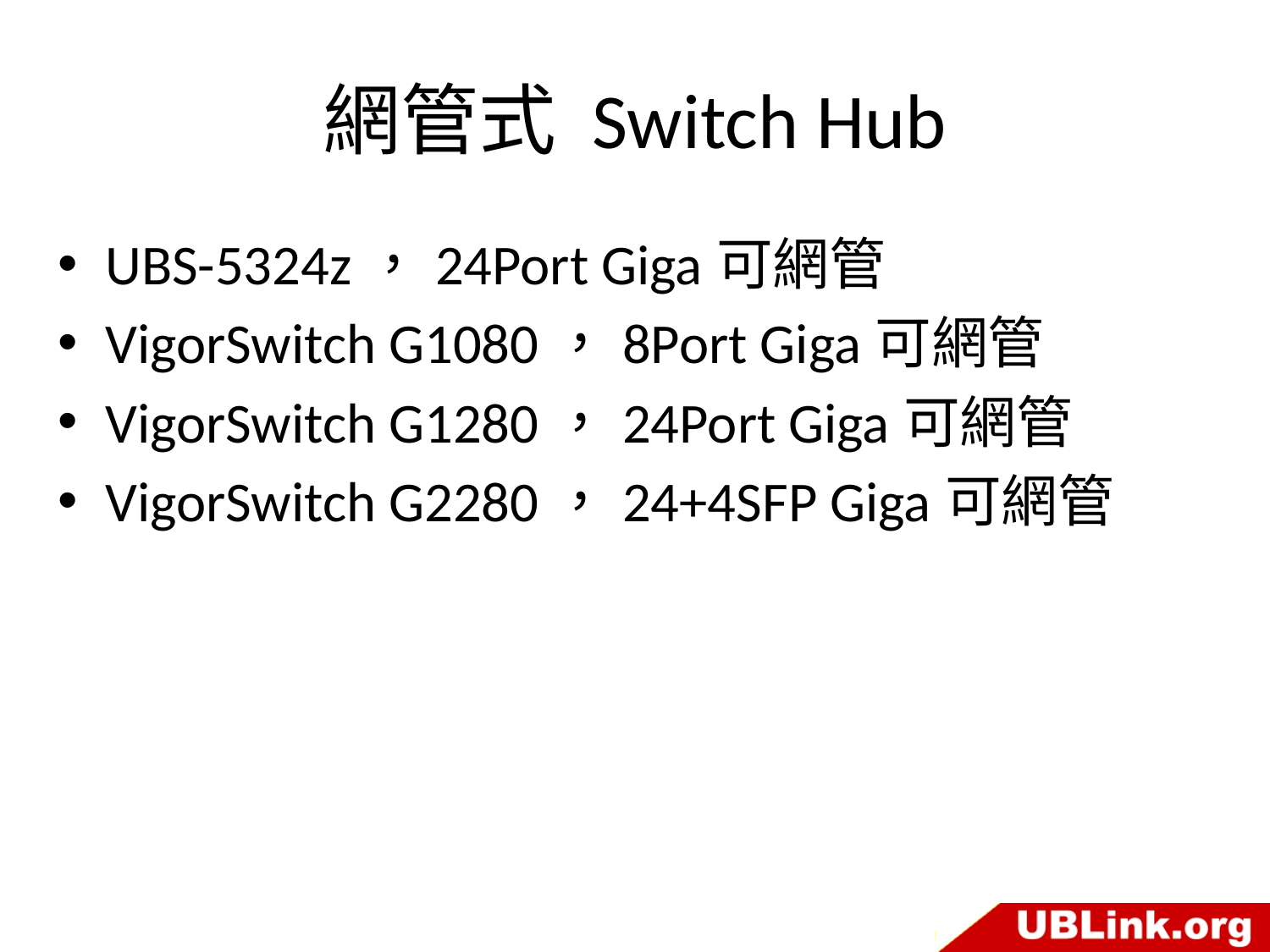

# 網管式 Switch Hub
UBS-5324z，24Port Giga可網管
VigorSwitch G1080，8Port Giga可網管
VigorSwitch G1280，24Port Giga可網管
VigorSwitch G2280，24+4SFP Giga可網管